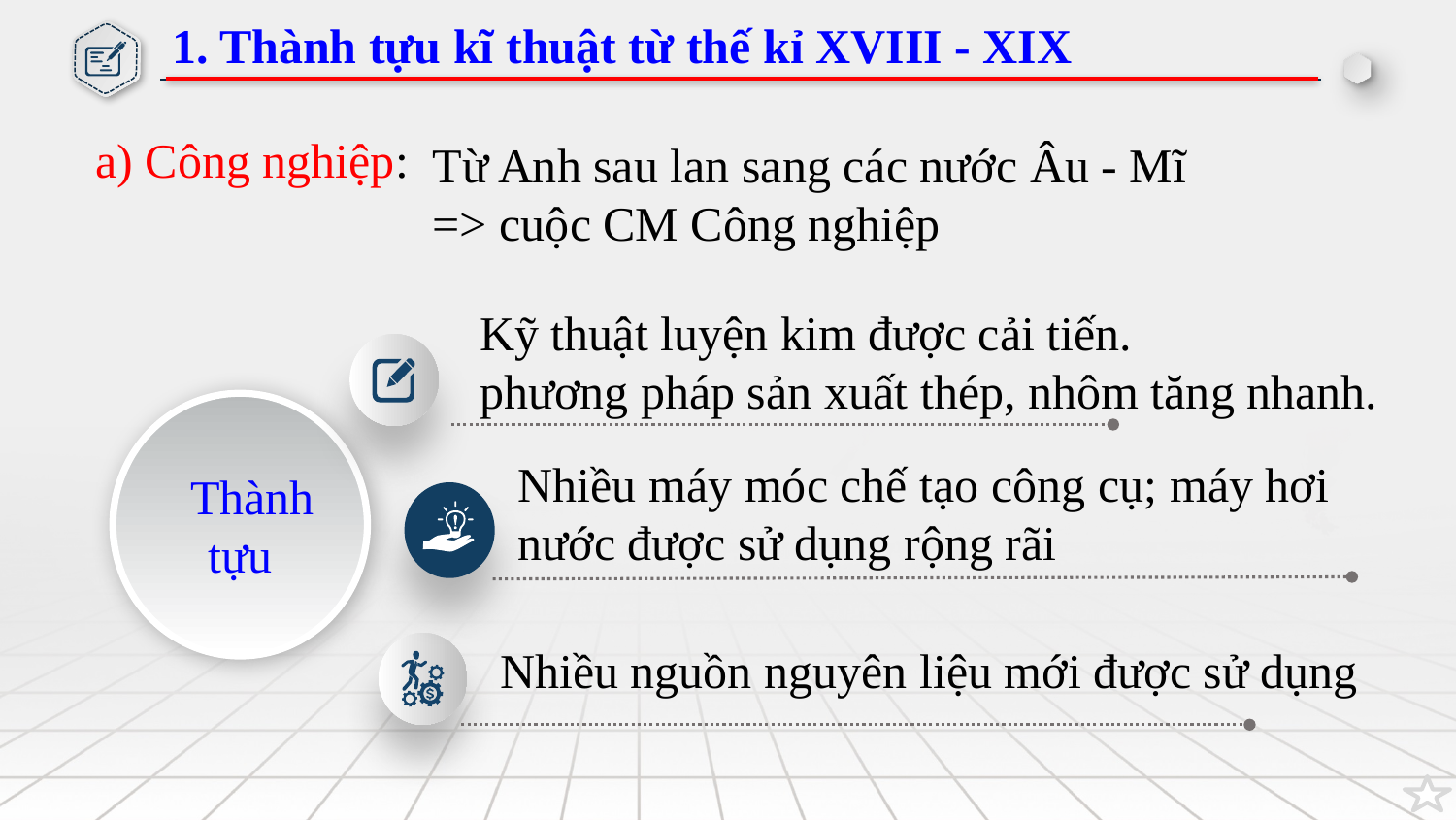

1. Thành tựu kĩ thuật từ thế kỉ XVIII - XIX
a) Công nghiệp:
Từ Anh sau lan sang các nước Âu - Mĩ => cuộc CM Công nghiệp
Kỹ thuật luyện kim được cải tiến.
phương pháp sản xuất thép, nhôm tăng nhanh.

  Thành tựu
Nhiều máy móc chế tạo công cụ; máy hơi nước được sử dụng rộng rãi

Nhiều nguồn nguyên liệu mới được sử dụng

此处添加详细文本描述，建议与标题相关并符合整体语言风格，语言描述尽量简洁生动。尽量将每页幻灯片的字数控制在 200字以内。